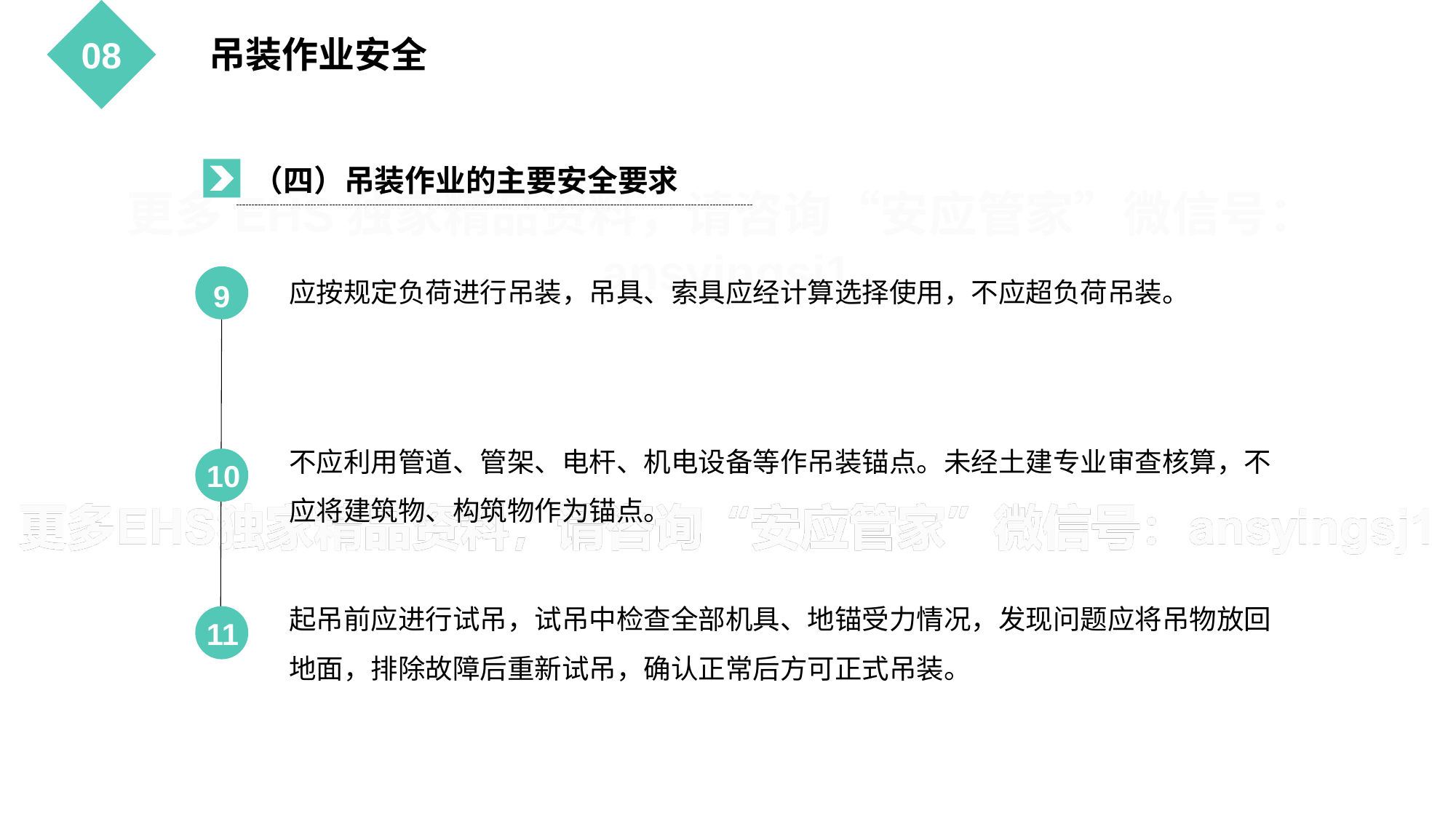

吊装作业安全
08
（四）吊装作业的主要安全要求

应按规定负荷进行吊装，吊具、索具应经计算选择使用，不应超负荷吊装。
9
不应利用管道、管架、电杆、机电设备等作吊装锚点。未经土建专业审查核算，不应将建筑物、构筑物作为锚点。

10
起吊前应进行试吊，试吊中检查全部机具、地锚受力情况，发现问题应将吊物放回地面，排除故障后重新试吊，确认正常后方可正式吊装。

11